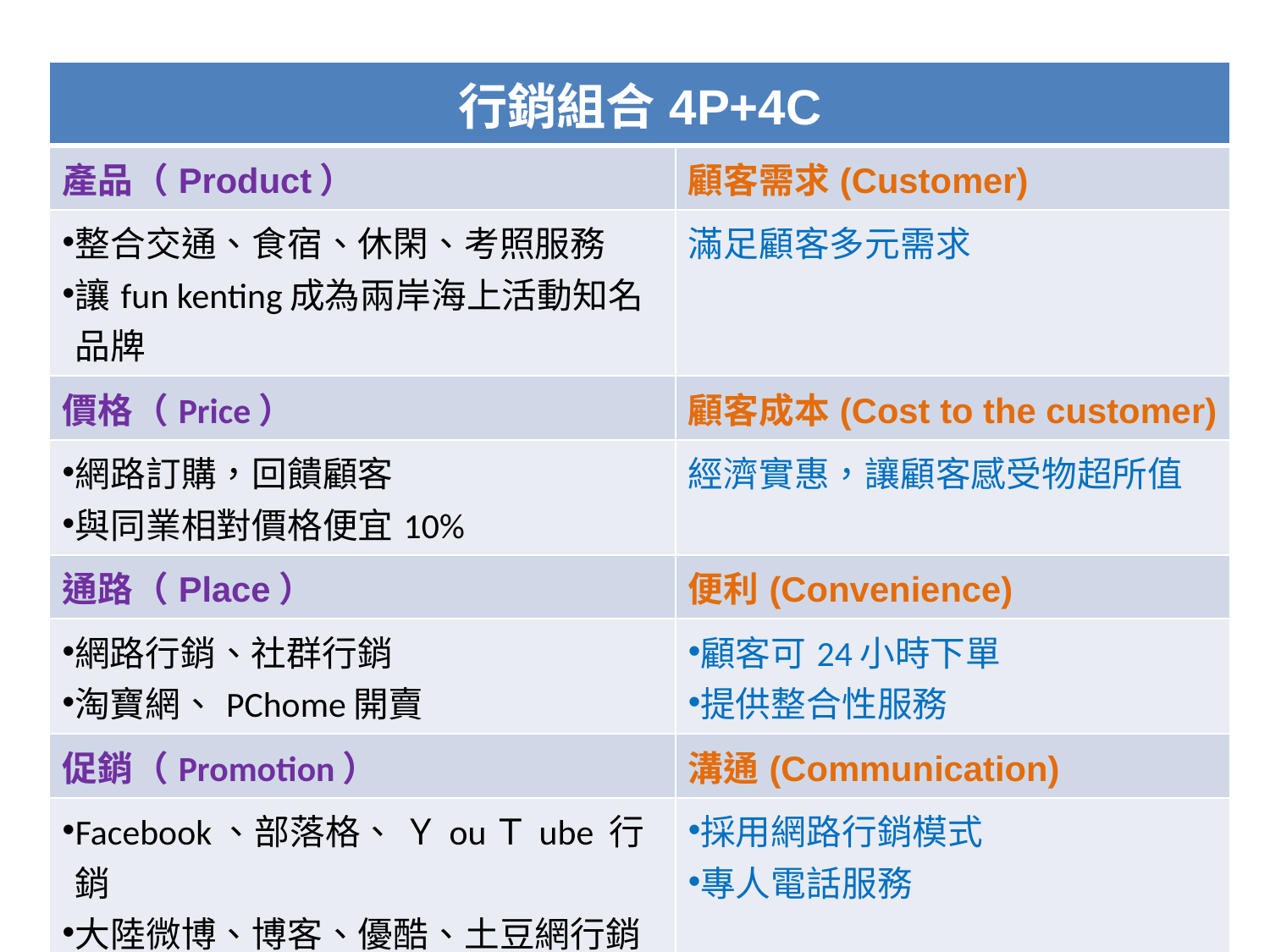

| 行銷組合4P+4C |  |
| --- | --- |
| 產品（Product） | 顧客需求(Customer) |
| 整合交通、食宿、休閑、考照服務 讓fun kenting成為兩岸海上活動知名品牌 | 滿足顧客多元需求 |
| 價格（Price） | 顧客成本(Cost to the customer) |
| 網路訂購，回饋顧客 與同業相對價格便宜10% | 經濟實惠，讓顧客感受物超所值 |
| 通路（Place） | 便利(Convenience) |
| 網路行銷、社群行銷 淘寶網、PChome開賣 | 顧客可24小時下單 提供整合性服務 |
| 促銷（Promotion） | 溝通(Communication) |
| Facebook、部落格、 ＹouＴube 行銷 大陸微博、博客、優酷、土豆網行銷 促銷方案：先繳1/3預約訂金，兩年內有效 網路宣傳-發送EDM海報 | 採用網路行銷模式 專人電話服務 |
25